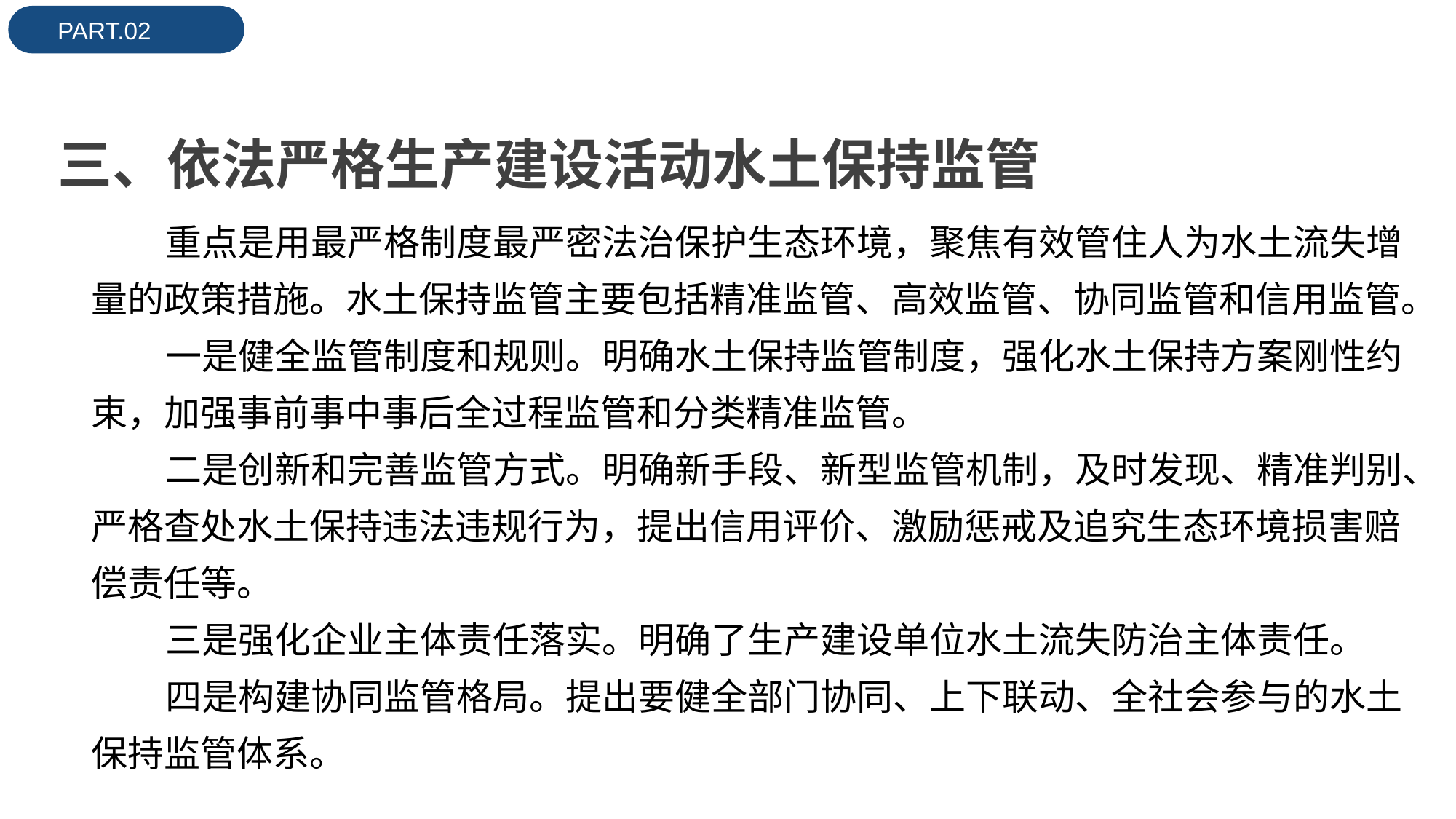

PART.02
三、依法严格生产建设活动水土保持监管
        重点是用最严格制度最严密法治保护生态环境，聚焦有效管住人为水土流失增量的政策措施。水土保持监管主要包括精准监管、高效监管、协同监管和信用监管。
        一是健全监管制度和规则。明确水土保持监管制度，强化水土保持方案刚性约束，加强事前事中事后全过程监管和分类精准监管。
        二是创新和完善监管方式。明确新手段、新型监管机制，及时发现、精准判别、严格查处水土保持违法违规行为，提出信用评价、激励惩戒及追究生态环境损害赔偿责任等。
        三是强化企业主体责任落实。明确了生产建设单位水土流失防治主体责任。
        四是构建协同监管格局。提出要健全部门协同、上下联动、全社会参与的水土保持监管体系。